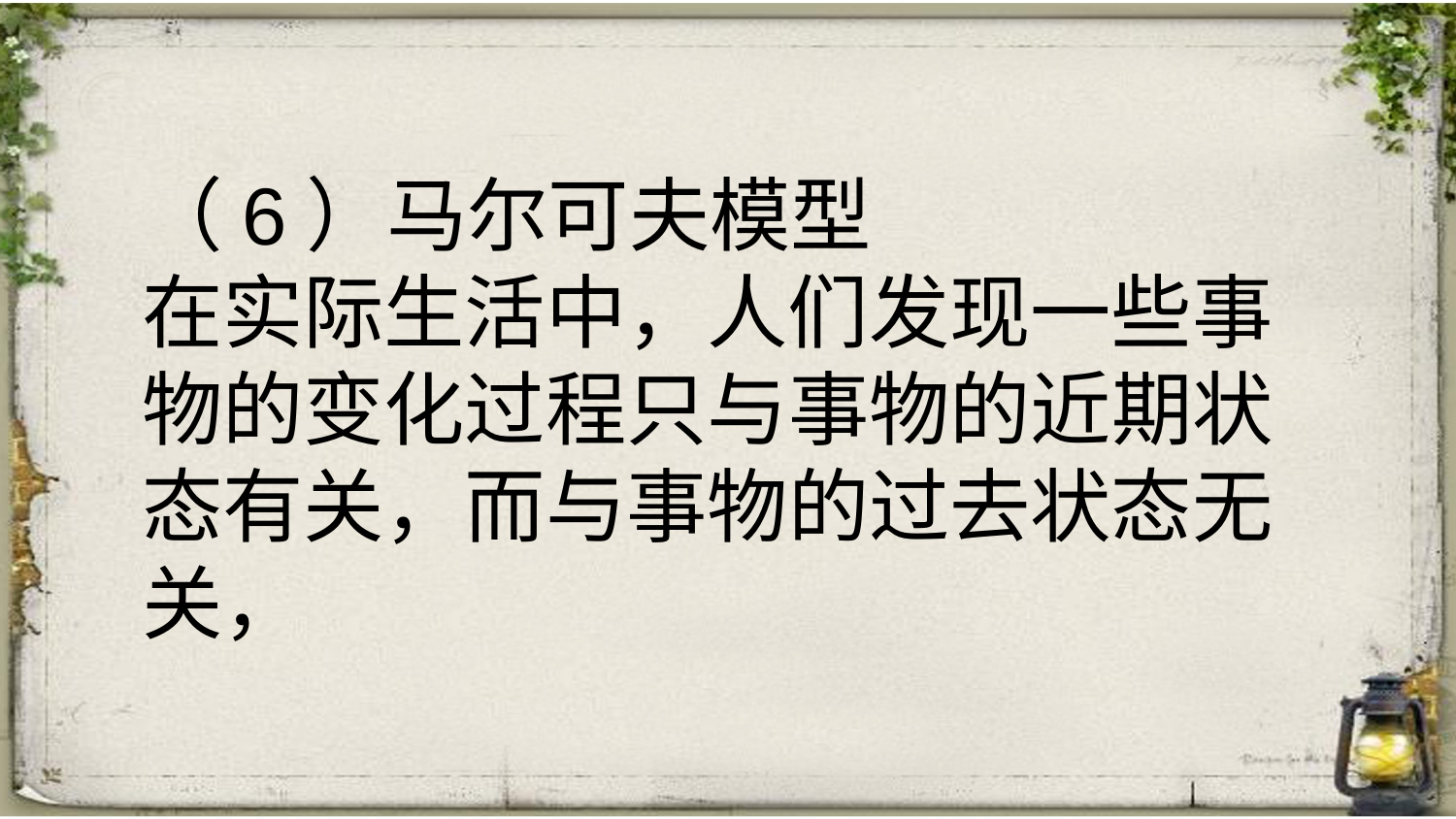

（6）马尔可夫模型
在实际生活中，人们发现一些事物的变化过程只与事物的近期状态有关，而与事物的过去状态无关，